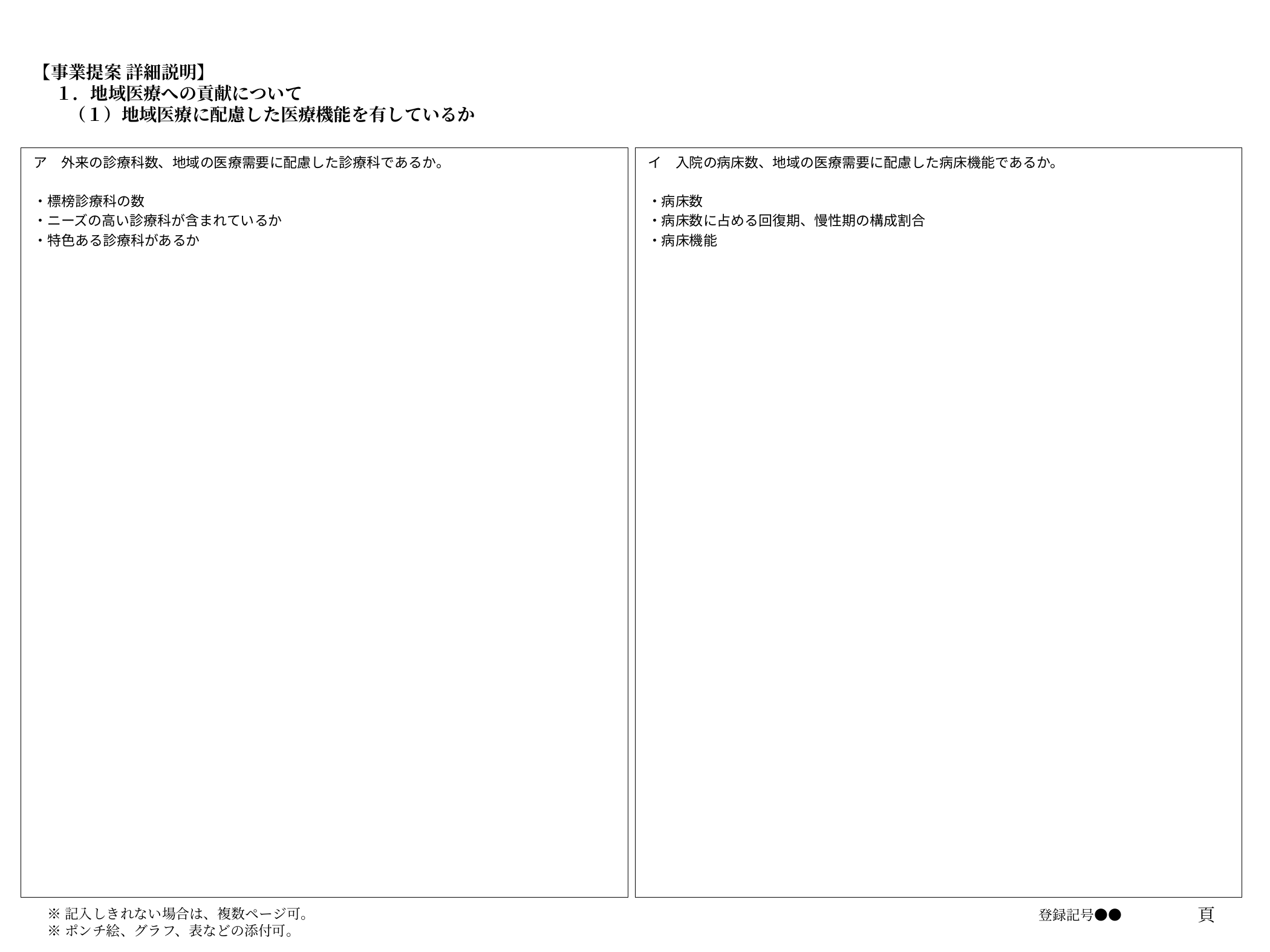

# 【事業提案 詳細説明】 　 １．地域医療への貢献について 　　（１）地域医療に配慮した医療機能を有しているか
ア　外来の診療科数、地域の医療需要に配慮した診療科であるか。

・標榜診療科の数
・ニーズの高い診療科が含まれているか
・特色ある診療科があるか
イ　入院の病床数、地域の医療需要に配慮した病床機能であるか。

・病床数
・病床数に占める回復期、慢性期の構成割合
・病床機能

登録記号●●
頁
※記入しきれない場合は、複数ページ可。
※ポンチ絵、グラフ、表などの添付可。